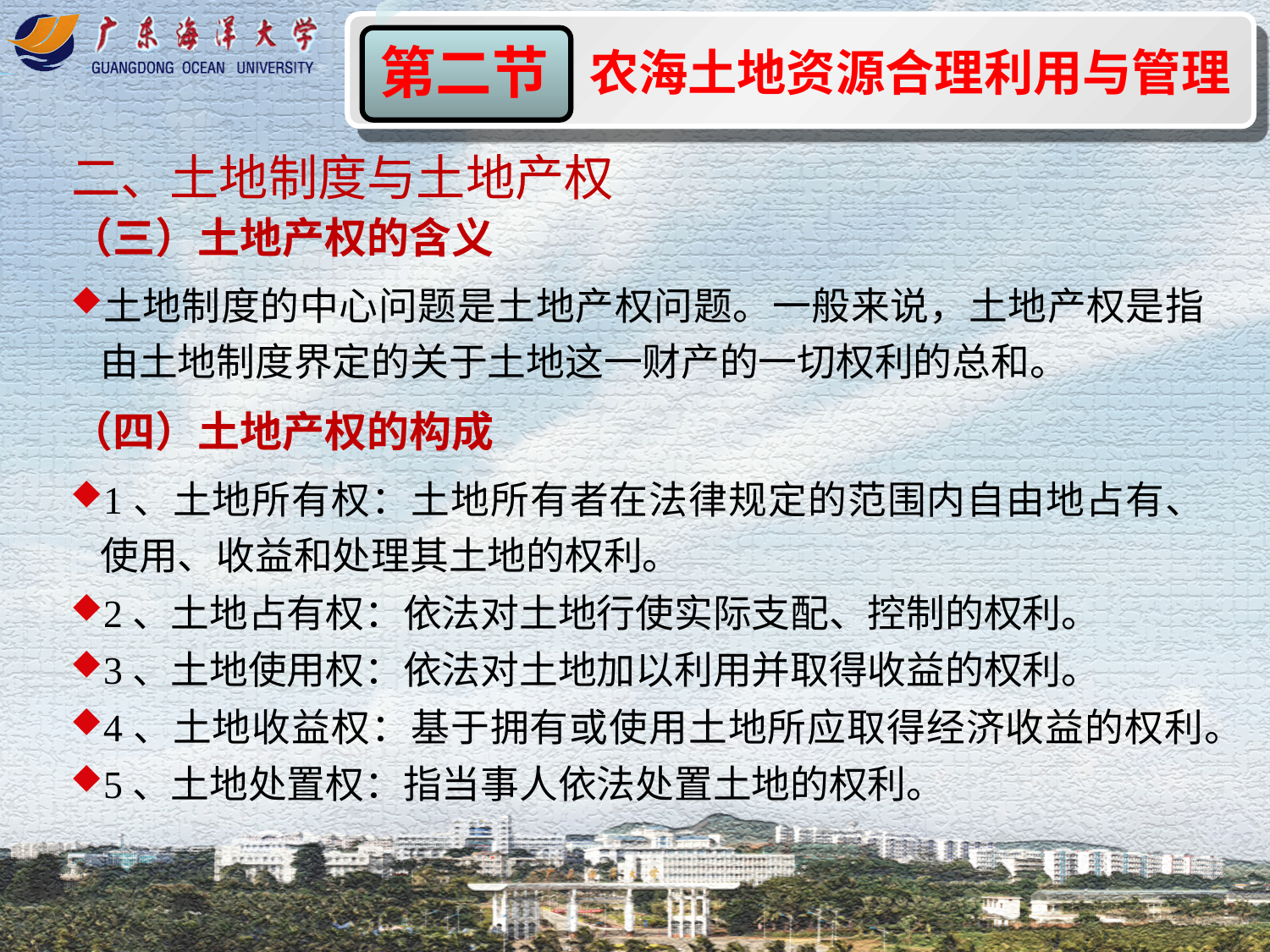

农海土地资源合理利用与管理

第二节
二、土地制度与土地产权
（三）土地产权的含义
土地制度的中心问题是土地产权问题。一般来说，土地产权是指由土地制度界定的关于土地这一财产的一切权利的总和。
（四）土地产权的构成
1、土地所有权：土地所有者在法律规定的范围内自由地占有、使用、收益和处理其土地的权利。
2、土地占有权：依法对土地行使实际支配、控制的权利。
3、土地使用权：依法对土地加以利用并取得收益的权利。
4、土地收益权：基于拥有或使用土地所应取得经济收益的权利。
5、土地处置权：指当事人依法处置土地的权利。